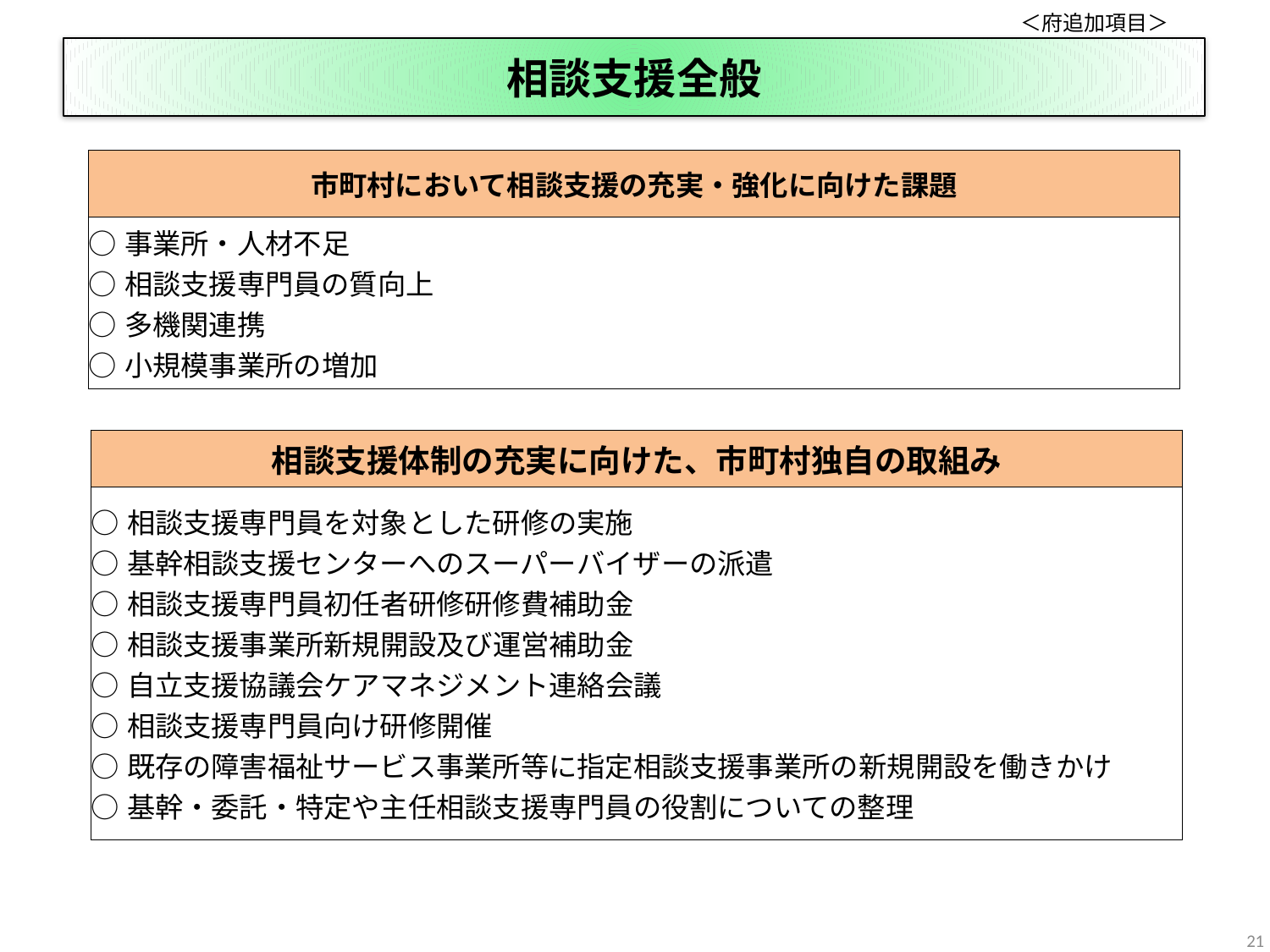

＜府追加項目＞
# 相談支援全般
| 市町村において相談支援の充実・強化に向けた課題 |
| --- |
| ○事業所・人材不足 ○相談支援専門員の質向上 ○多機関連携 ○小規模事業所の増加 |
| 相談支援体制の充実に向けた、市町村独自の取組み |
| --- |
| ○相談支援専門員を対象とした研修の実施 ○基幹相談支援センターへのスーパーバイザーの派遣 ○相談支援専門員初任者研修研修費補助金 ○相談支援事業所新規開設及び運営補助金 ○自立支援協議会ケアマネジメント連絡会議 ○相談支援専門員向け研修開催 ○既存の障害福祉サービス事業所等に指定相談支援事業所の新規開設を働きかけ ○基幹・委託・特定や主任相談支援専門員の役割についての整理 |
21